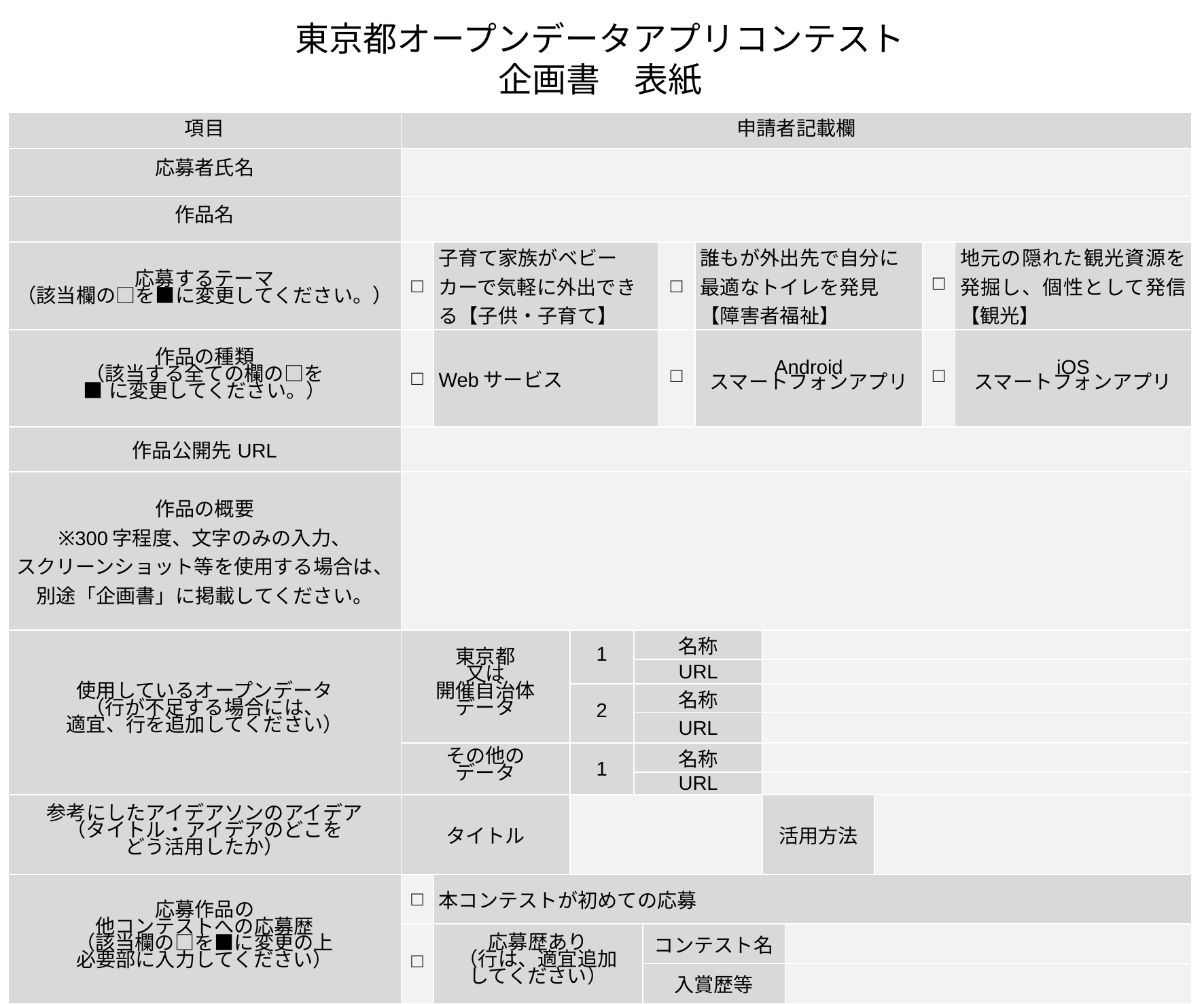

# 東京都オープンデータアプリコンテスト 企画書　表紙
| 項目 | 申請者記載欄 |  |  |  |  |  |  |  |  |  |  |  |
| --- | --- | --- | --- | --- | --- | --- | --- | --- | --- | --- | --- | --- |
| 応募者氏名 |  |  |  |  |  |  |  |  |  |  |  |  |
| 作品名 |  |  |  |  |  |  |  |  |  |  |  |  |
| 応募するテーマ （該当欄の□を■に変更してください。） | □ | 子育て家族がベビーカーで気軽に外出できる【子供・子育て】 |  |  |  | □ | 誰もが外出先で自分に最適なトイレを発見【障害者福祉】 |  |  |  | □ | 地元の隠れた観光資源を発掘し、個性として発信【観光】 |
| 作品の種類 （該当する全ての欄の□を ■に変更してください。） | □ | Webサービス |  |  |  | □ | Android スマートフォンアプリ |  |  |  | □ | iOS スマートフォンアプリ |
| 作品公開先URL |  |  |  |  |  |  |  |  |  |  |  |  |
| 作品の概要 ※300字程度、文字のみの入力、 スクリーンショット等を使用する場合は、 別途「企画書」に掲載してください。 |  |  |  |  |  |  |  |  |  |  |  |  |
| 使用しているオープンデータ （行が不足する場合には、 適宜、行を追加してください） | 東京都 又は 開催自治体 データ |  | 1 | 名称 |  |  |  |  |  |  |  |  |
|  |  |  |  | URL |  |  |  |  |  |  |  |  |
|  |  |  | 2 | 名称 |  |  |  |  |  |  |  |  |
|  |  |  |  | URL |  |  |  |  |  |  |  |  |
|  | その他の データ |  | 1 | 名称 |  |  |  |  |  |  |  |  |
|  |  |  |  | URL |  |  |  |  |  |  |  |  |
| 参考にしたアイデアソンのアイデア （タイトル・アイデアのどこを どう活用したか） | タイトル |  |  |  |  |  |  | 活用方法 |  |  |  |  |
| 応募作品の 他コンテストへの応募歴 （該当欄の□を■に変更の上 必要部に入力してください） | □ | 本コンテストが初めての応募 |  |  |  |  |  |  |  |  |  |  |
|  | □ | 応募歴あり （行は、適宜追加 してください） |  |  | コンテスト名 |  |  |  |  |  |  |  |
|  |  |  |  |  | 入賞歴等 |  |  |  |  |  |  |  |